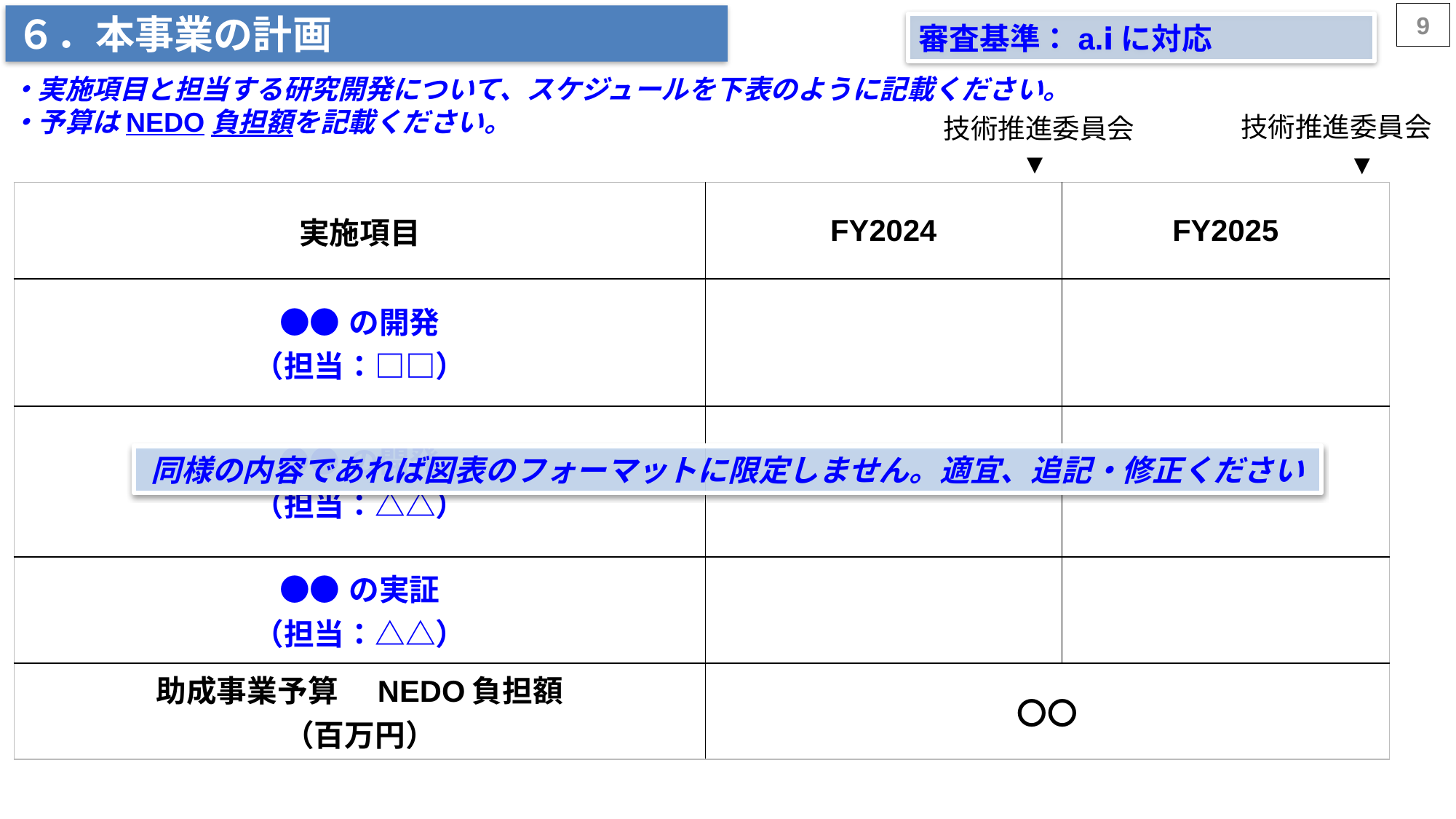

9
６．本事業の計画
審査基準：a.ⅰに対応
・実施項目と担当する研究開発について、スケジュールを下表のように記載ください。
・予算はNEDO負担額を記載ください。
技術推進委員会
技術推進委員会
▼
▼
| 実施項目 | FY2024 | FY2025 |
| --- | --- | --- |
| ●●の開発 （担当：□□） |  |  |
| ●●の開発 （担当：△△） |  |  |
| ●●の実証 （担当：△△） |  |  |
| 助成事業予算　NEDO負担額 （百万円） | 〇〇 |  |
同様の内容であれば図表のフォーマットに限定しません。適宜、追記・修正ください